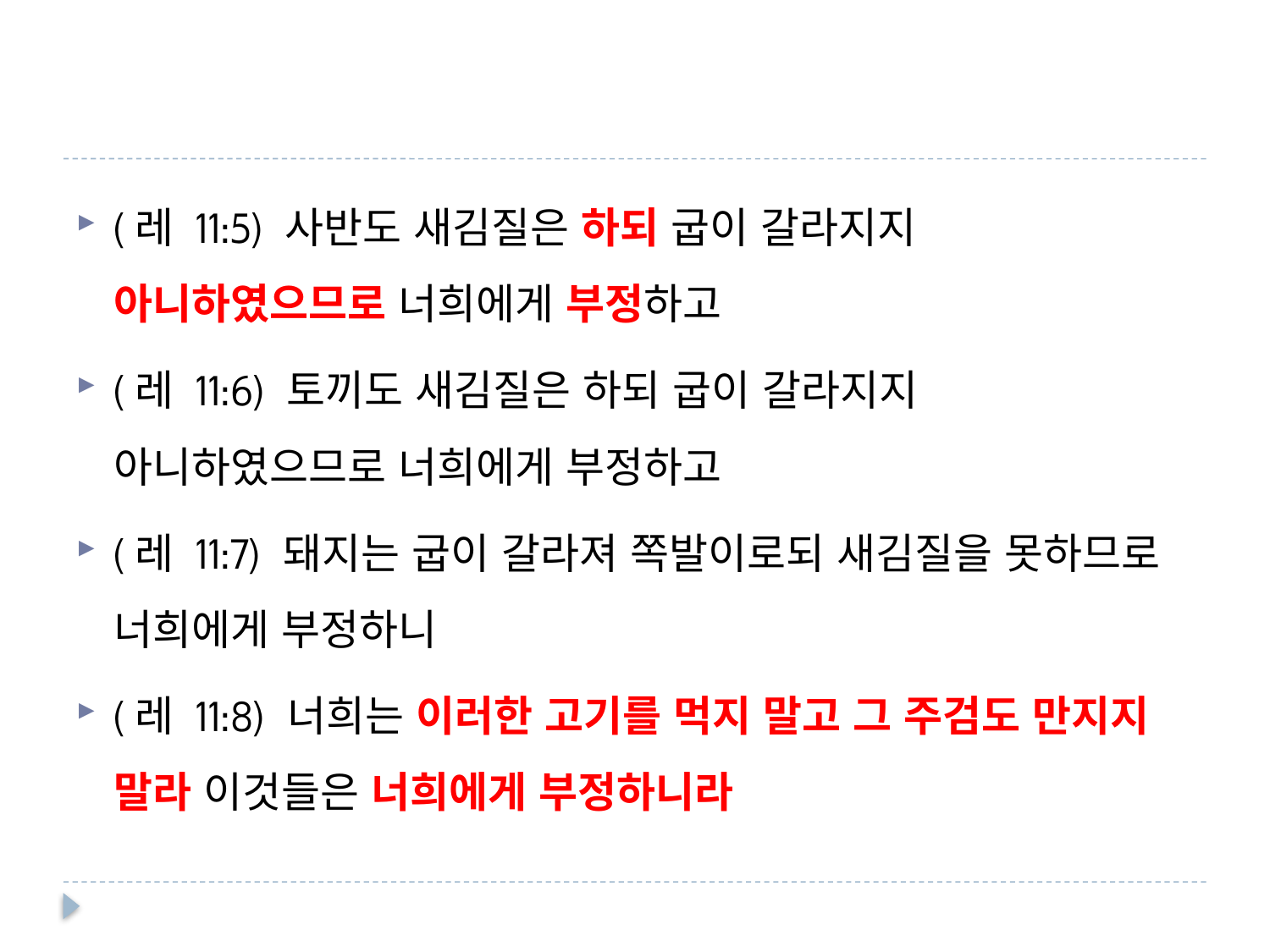

#
(레 11:5) 사반도 새김질은 하되 굽이 갈라지지 아니하였으므로 너희에게 부정하고
(레 11:6) 토끼도 새김질은 하되 굽이 갈라지지 아니하였으므로 너희에게 부정하고
(레 11:7) 돼지는 굽이 갈라져 쪽발이로되 새김질을 못하므로 너희에게 부정하니
(레 11:8) 너희는 이러한 고기를 먹지 말고 그 주검도 만지지 말라 이것들은 너희에게 부정하니라